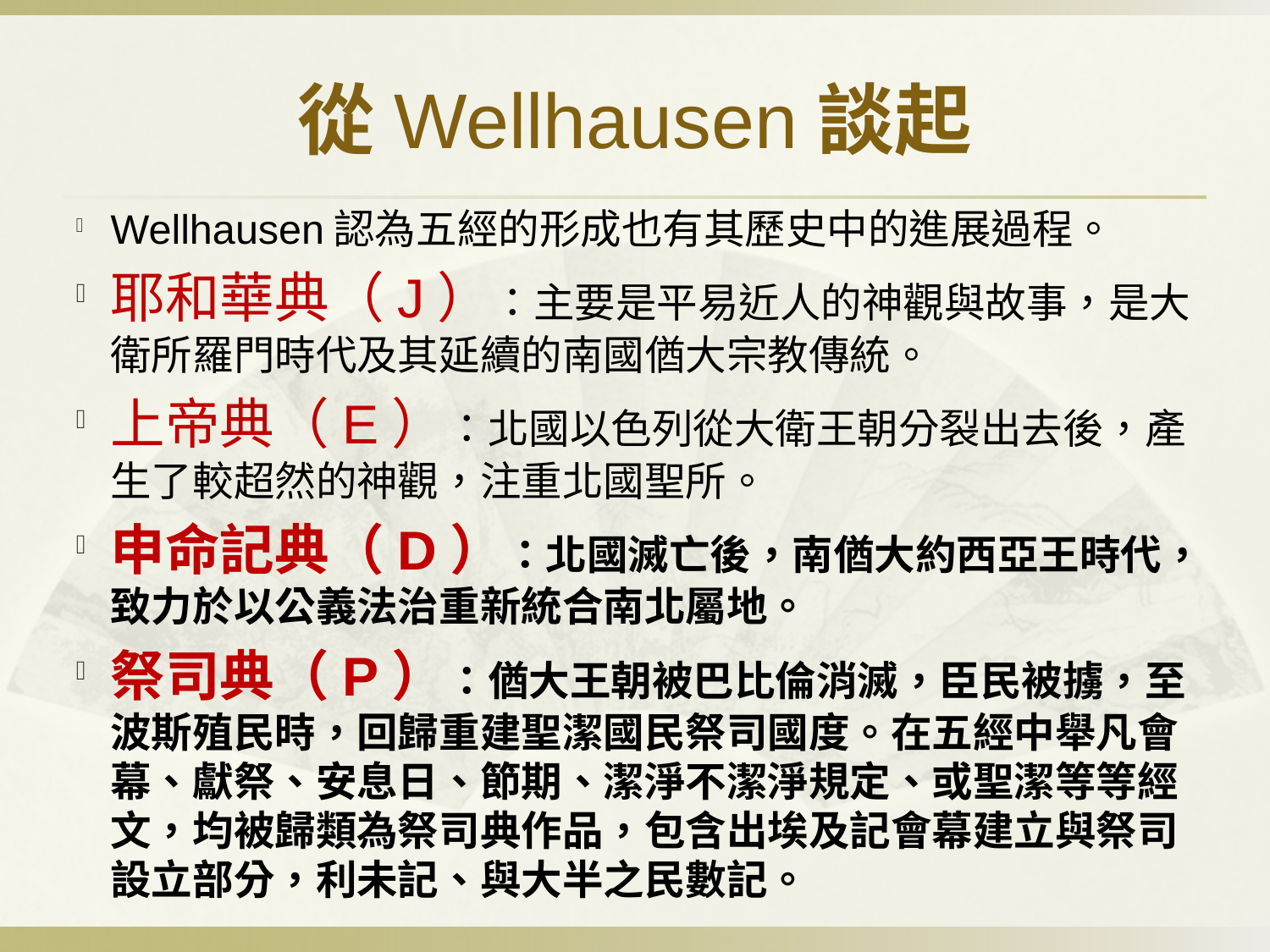

# 從Wellhausen談起
Wellhausen認為五經的形成也有其歷史中的進展過程。
耶和華典（J）：主要是平易近人的神觀與故事，是大衛所羅門時代及其延續的南國偤大宗教傳統。
上帝典（E）：北國以色列從大衛王朝分裂出去後，產生了較超然的神觀，注重北國聖所。
申命記典（D）：北國滅亡後，南偤大約西亞王時代，致力於以公義法治重新統合南北屬地。
祭司典（P）：偤大王朝被巴比倫消滅，臣民被擄，至波斯殖民時，回歸重建聖潔國民祭司國度。在五經中舉凡會幕、獻祭、安息日、節期、潔淨不潔淨規定、或聖潔等等經文，均被歸類為祭司典作品，包含出埃及記會幕建立與祭司設立部分，利未記、與大半之民數記。